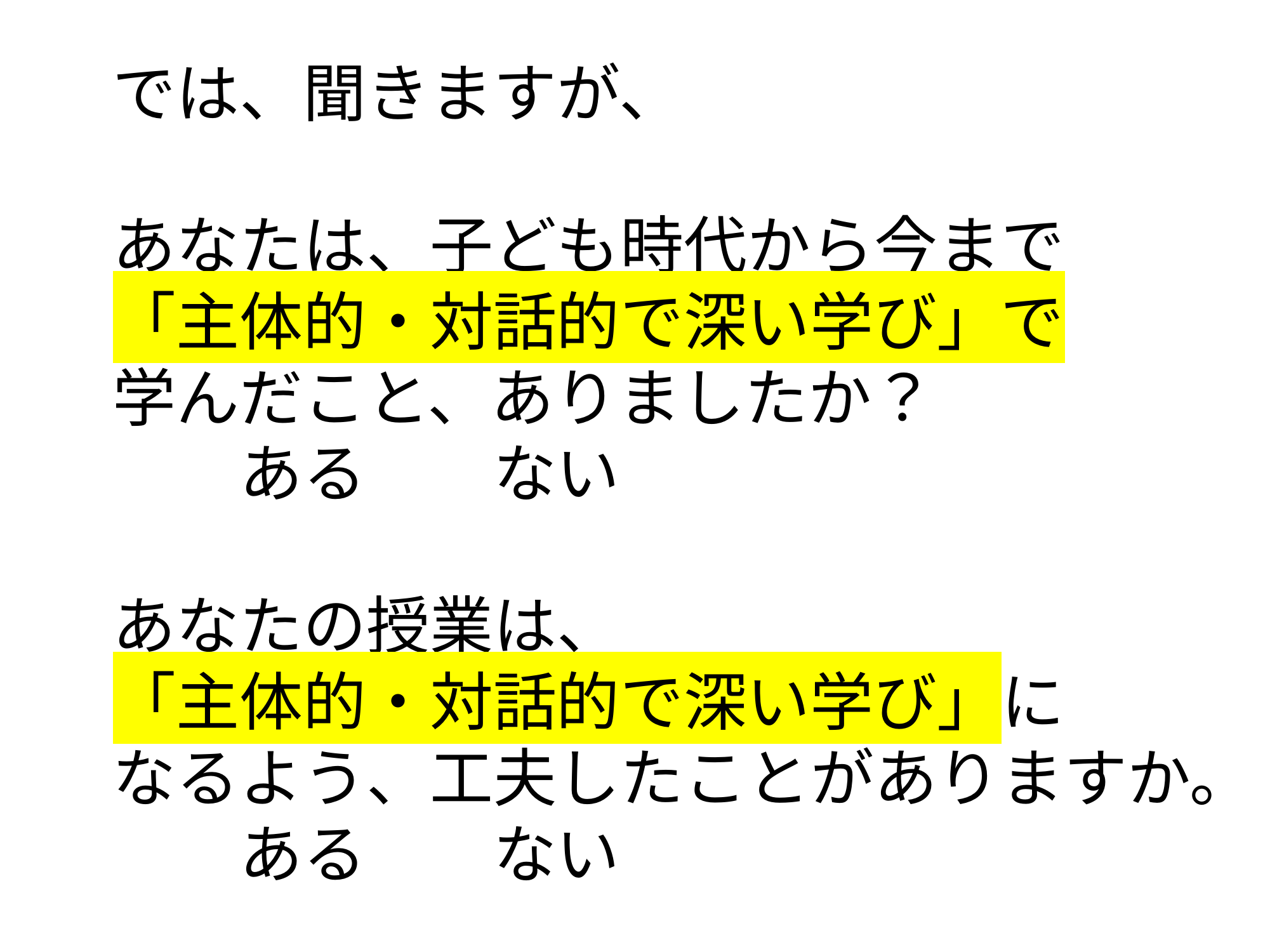

では、聞きますが、

あなたは、子ども時代から今まで
「主体的・対話的で深い学び」で
学んだこと、ありましたか？
　　ある　　ない

あなたの授業は、
「主体的・対話的で深い学び」に
なるよう、工夫したことがありますか。
　　ある　　ない